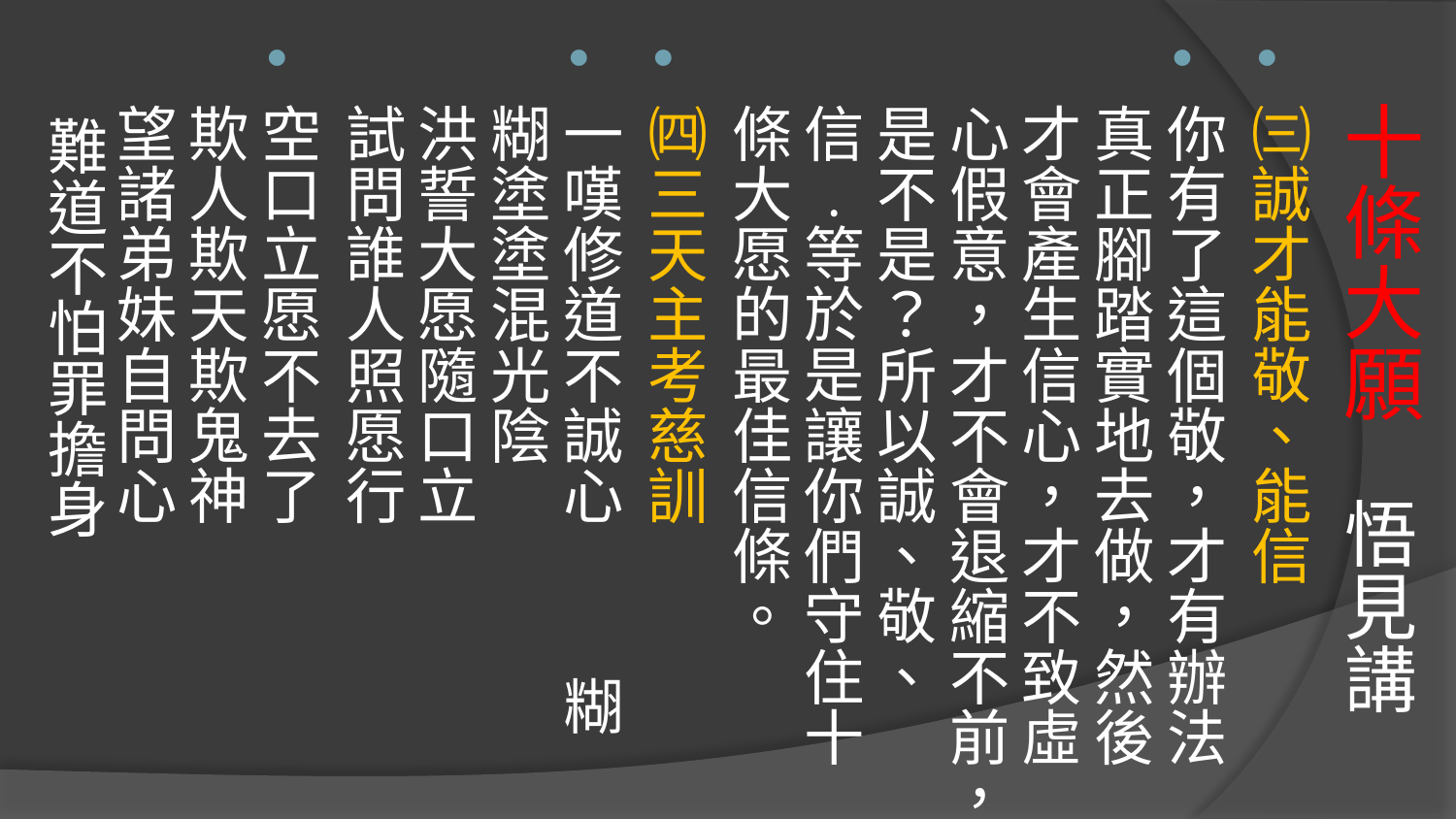

# 十條大願    悟見講
㈢誠才能敬、能信
你有了這個敬，才有辦法真正腳踏實地去做，然後才會產生信心，才不致虛心假意，才不會退縮不前，是不是？所以誠、敬、信﹒等於是讓你們守住十條大愿的最佳信條。
㈣三天主考慈訓
一嘆修道不誠心           糊糊塗塗混光陰
洪誓大愿隨口立                 試問誰人照愿行
空口立愿不去了                欺人欺天欺鬼神
望諸弟妹自問心                    難道不怕罪擔身